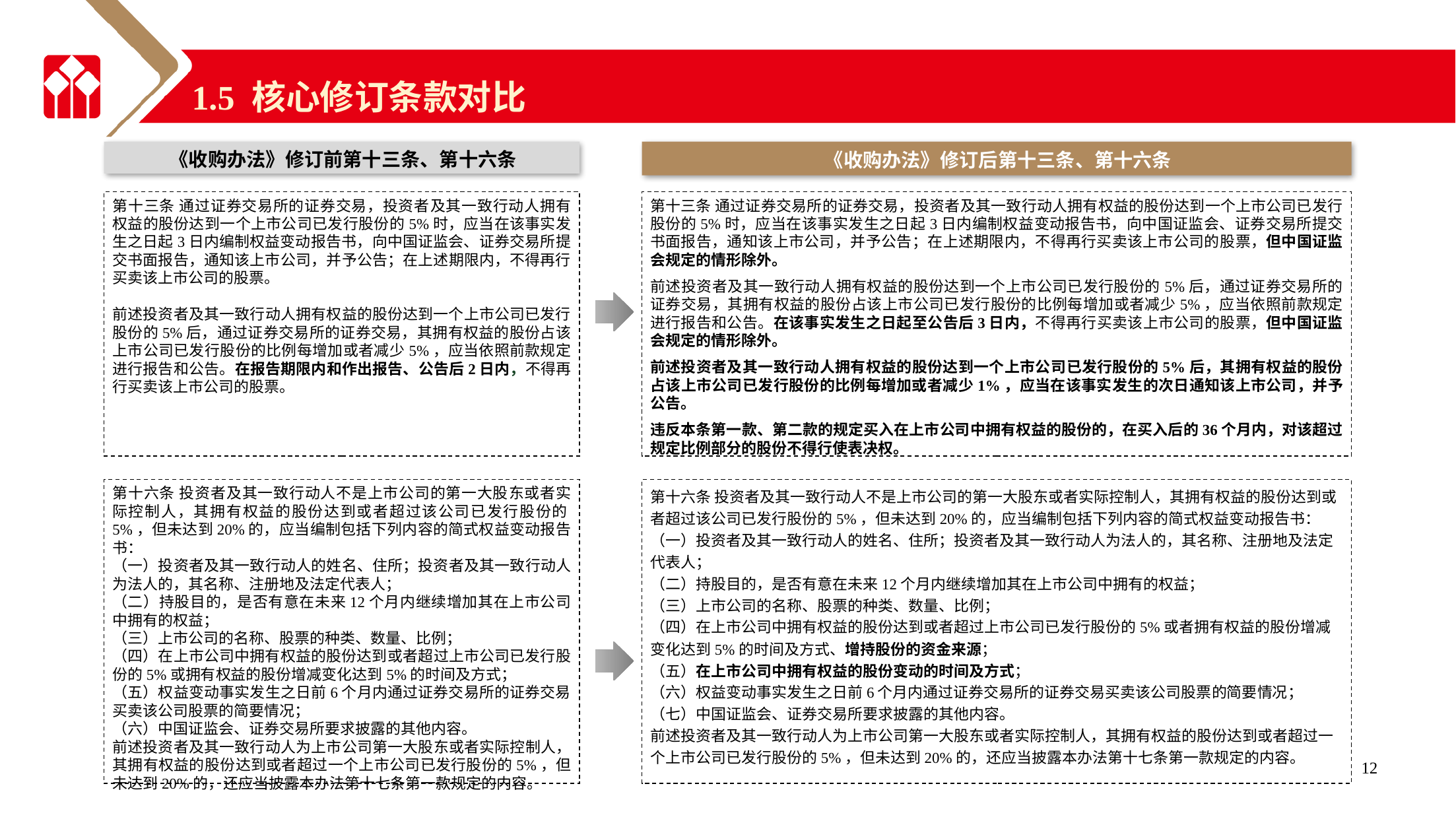

1.5 核心修订条款对比
《收购办法》修订前第十三条、第十六条
《收购办法》修订后第十三条、第十六条
第十三条 通过证券交易所的证券交易，投资者及其一致行动人拥有权益的股份达到一个上市公司已发行股份的5%时，应当在该事实发生之日起3日内编制权益变动报告书，向中国证监会、证券交易所提交书面报告，通知该上市公司，并予公告；在上述期限内，不得再行买卖该上市公司的股票。

前述投资者及其一致行动人拥有权益的股份达到一个上市公司已发行股份的5%后，通过证券交易所的证券交易，其拥有权益的股份占该上市公司已发行股份的比例每增加或者减少5%，应当依照前款规定进行报告和公告。在报告期限内和作出报告、公告后2日内，不得再行买卖该上市公司的股票。

第十三条 通过证券交易所的证券交易，投资者及其一致行动人拥有权益的股份达到一个上市公司已发行股份的5%时，应当在该事实发生之日起3日内编制权益变动报告书，向中国证监会、证券交易所提交书面报告，通知该上市公司，并予公告；在上述期限内，不得再行买卖该上市公司的股票，但中国证监会规定的情形除外。
前述投资者及其一致行动人拥有权益的股份达到一个上市公司已发行股份的5%后，通过证券交易所的证券交易，其拥有权益的股份占该上市公司已发行股份的比例每增加或者减少5%，应当依照前款规定进行报告和公告。在该事实发生之日起至公告后3日内，不得再行买卖该上市公司的股票，但中国证监会规定的情形除外。
前述投资者及其一致行动人拥有权益的股份达到一个上市公司已发行股份的5%后，其拥有权益的股份占该上市公司已发行股份的比例每增加或者减少1%，应当在该事实发生的次日通知该上市公司，并予公告。
违反本条第一款、第二款的规定买入在上市公司中拥有权益的股份的，在买入后的36个月内，对该超过规定比例部分的股份不得行使表决权。

第十六条 投资者及其一致行动人不是上市公司的第一大股东或者实际控制人，其拥有权益的股份达到或者超过该公司已发行股份的5%，但未达到20%的，应当编制包括下列内容的简式权益变动报告书：
（一）投资者及其一致行动人的姓名、住所；投资者及其一致行动人为法人的，其名称、注册地及法定代表人；
（二）持股目的，是否有意在未来12个月内继续增加其在上市公司中拥有的权益；
（三）上市公司的名称、股票的种类、数量、比例；
（四）在上市公司中拥有权益的股份达到或者超过上市公司已发行股份的5%或拥有权益的股份增减变化达到5%的时间及方式；
（五）权益变动事实发生之日前6个月内通过证券交易所的证券交易买卖该公司股票的简要情况；
（六）中国证监会、证券交易所要求披露的其他内容。
前述投资者及其一致行动人为上市公司第一大股东或者实际控制人，其拥有权益的股份达到或者超过一个上市公司已发行股份的5%，但未达到20%的，还应当披露本办法第十七条第一款规定的内容。
第十六条 投资者及其一致行动人不是上市公司的第一大股东或者实际控制人，其拥有权益的股份达到或者超过该公司已发行股份的5%，但未达到20%的，应当编制包括下列内容的简式权益变动报告书：
（一）投资者及其一致行动人的姓名、住所；投资者及其一致行动人为法人的，其名称、注册地及法定代表人；
（二）持股目的，是否有意在未来12个月内继续增加其在上市公司中拥有的权益；
（三）上市公司的名称、股票的种类、数量、比例；
（四）在上市公司中拥有权益的股份达到或者超过上市公司已发行股份的5%或者拥有权益的股份增减变化达到5%的时间及方式、增持股份的资金来源；
（五）在上市公司中拥有权益的股份变动的时间及方式；
（六）权益变动事实发生之日前6个月内通过证券交易所的证券交易买卖该公司股票的简要情况；
（七）中国证监会、证券交易所要求披露的其他内容。
前述投资者及其一致行动人为上市公司第一大股东或者实际控制人，其拥有权益的股份达到或者超过一个上市公司已发行股份的5%，但未达到20%的，还应当披露本办法第十七条第一款规定的内容。

12